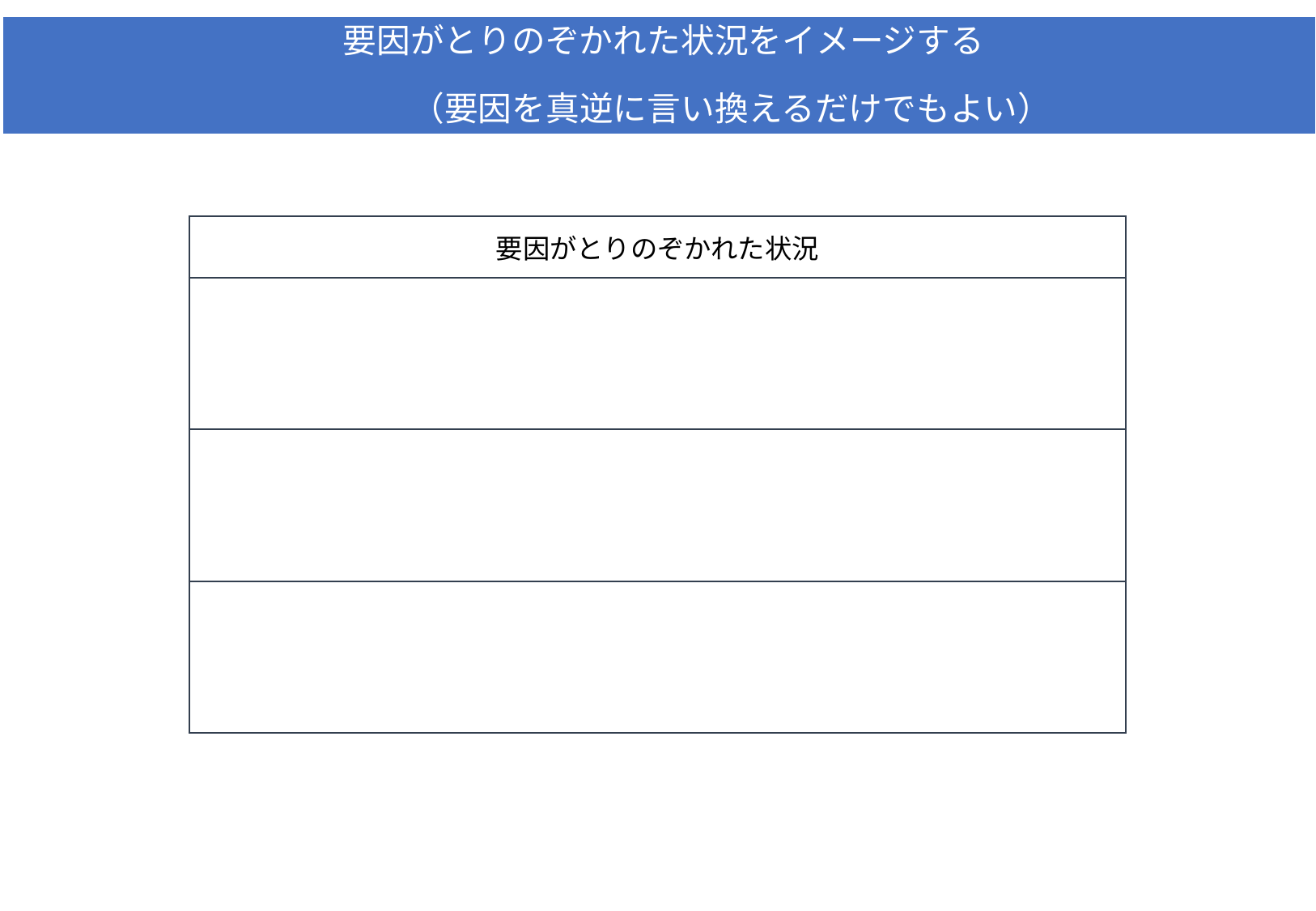

要因がとりのぞかれた状況をイメージする
　　　　（要因を真逆に言い換えるだけでもよい）
| 要因がとりのぞかれた状況 |
| --- |
|  |
|  |
|  |